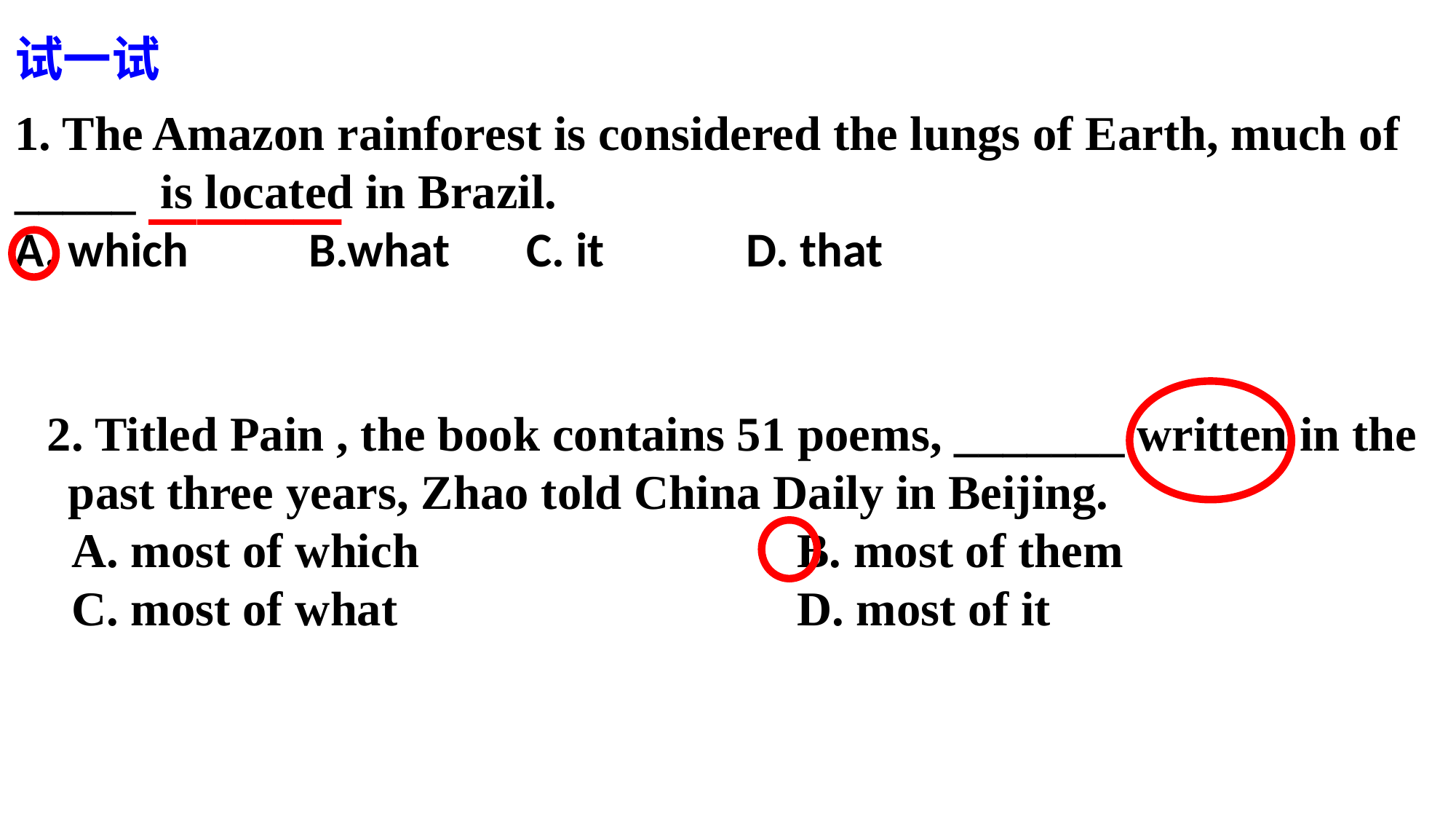

试一试
1. The Amazon rainforest is considered the lungs of Earth, much of  _____  is located in Brazil.
A. which           B.what       C. it             D. that

____

2. Titled Pain , the book contains 51 poems, _______ written in the past three years, Zhao told China Daily in Beijing.
  A. most of which 	                        B. most of them
  C. most of what 	                        D. most of it